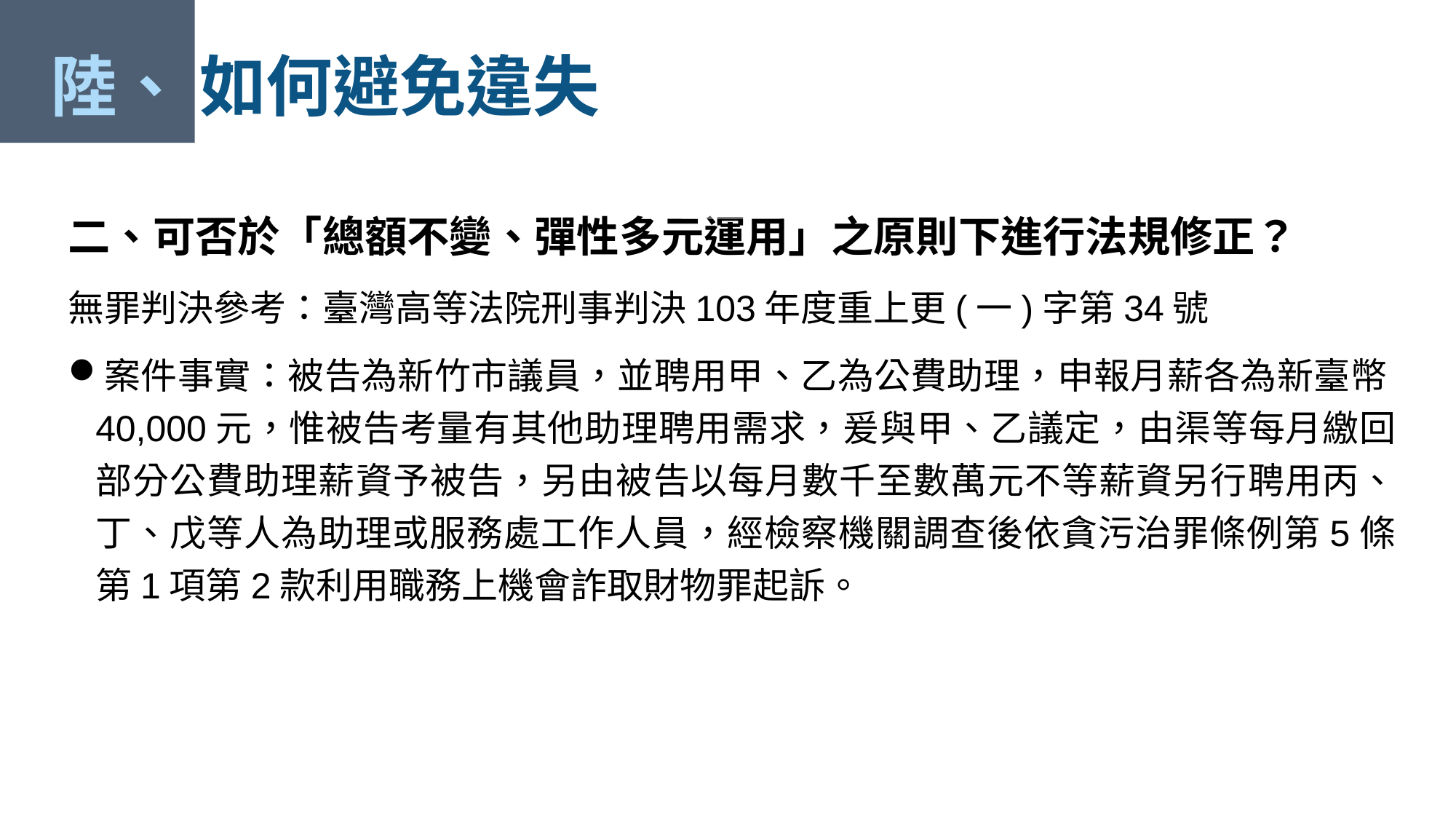

陸、 如何避免違失
二、可否於「總額不變、彈性多元運用」之原則下進行法規修正？
無罪判決參考：臺灣高等法院刑事判決103年度重上更(一)字第34號
案件事實：被告為新竹市議員，並聘用甲、乙為公費助理，申報月薪各為新臺幣40,000元，惟被告考量有其他助理聘用需求，爰與甲、乙議定，由渠等每月繳回部分公費助理薪資予被告，另由被告以每月數千至數萬元不等薪資另行聘用丙、丁、戊等人為助理或服務處工作人員，經檢察機關調查後依貪污治罪條例第5條第1項第2款利用職務上機會詐取財物罪起訴。